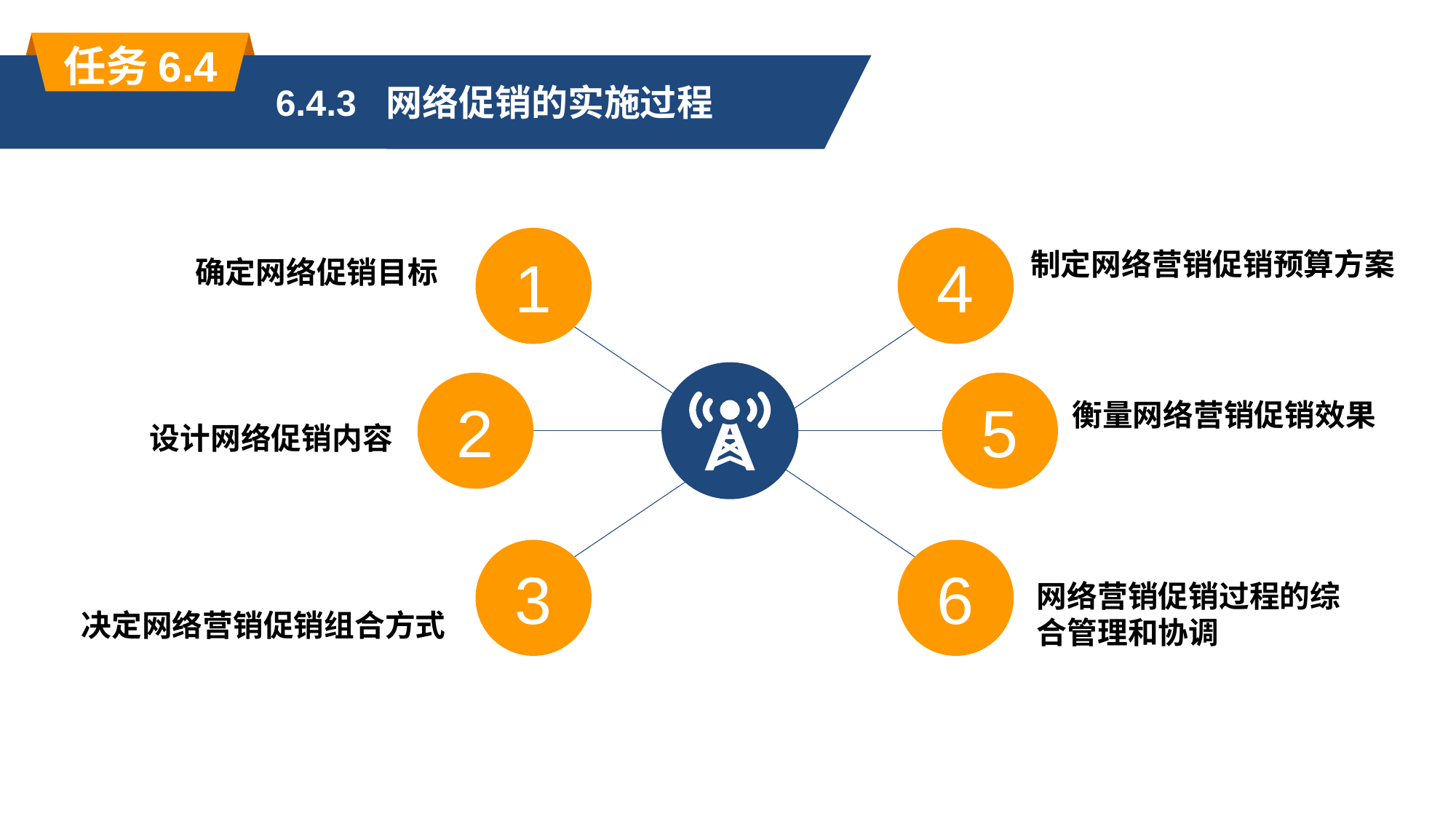

任务6.4

6.4.3  网络促销的实施过程
1
4
制定网络营销促销预算方案
确定网络促销目标

2
5
衡量网络营销促销效果

设计网络促销内容
3
6
网络营销促销过程的综合管理和协调
决定网络营销促销组合方式